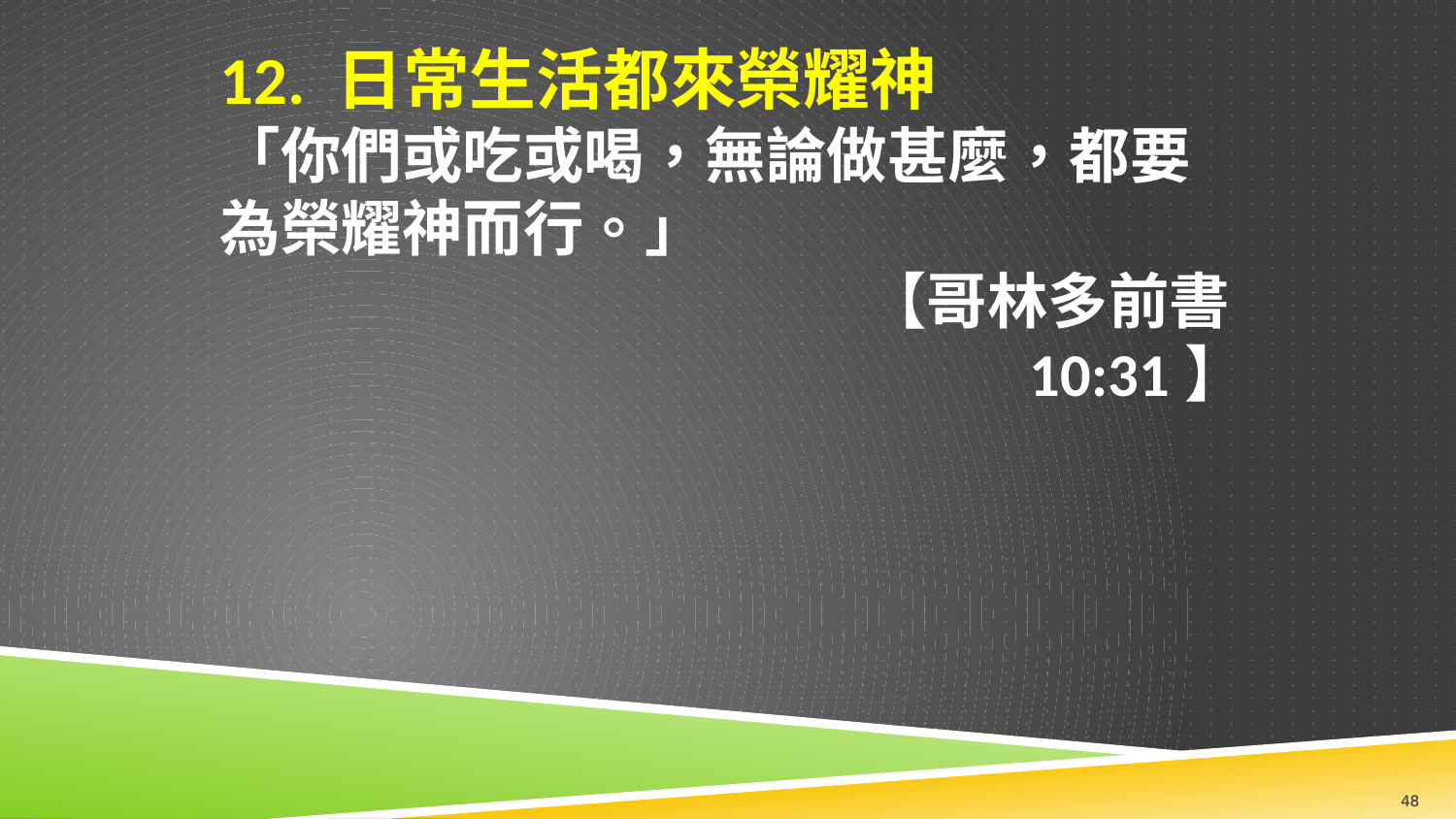

12. 日常生活都來榮耀神
「你們或吃或喝，無論做甚麼，都要為榮耀神而行。」
			【哥林多前書10:31】
48